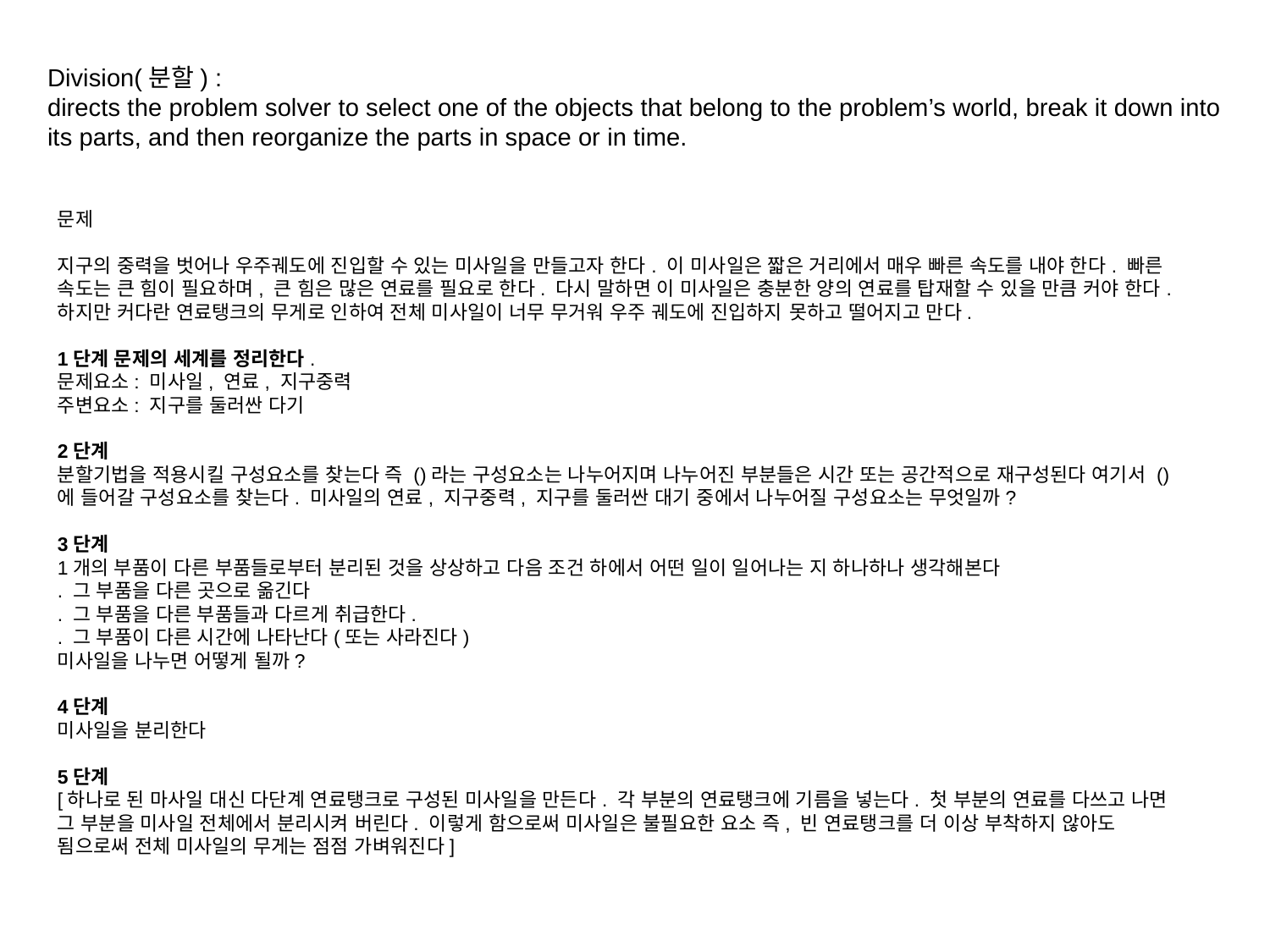

Division(분할) :
directs the problem solver to select one of the objects that belong to the problem’s world, break it down into its parts, and then reorganize the parts in space or in time.
문제
지구의 중력을 벗어나 우주궤도에 진입할 수 있는 미사일을 만들고자 한다. 이 미사일은 짧은 거리에서 매우 빠른 속도를 내야 한다. 빠른 속도는 큰 힘이 필요하며, 큰 힘은 많은 연료를 필요로 한다. 다시 말하면 이 미사일은 충분한 양의 연료를 탑재할 수 있을 만큼 커야 한다. 하지만 커다란 연료탱크의 무게로 인하여 전체 미사일이 너무 무거워 우주 궤도에 진입하지 못하고 떨어지고 만다.
1단계 문제의 세계를 정리한다.
문제요소: 미사일, 연료, 지구중력
주변요소: 지구를 둘러싼 다기
2단계
분할기법을 적용시킬 구성요소를 찾는다 즉 ()라는 구성요소는 나누어지며 나누어진 부분들은 시간 또는 공간적으로 재구성된다 여기서 ()에 들어갈 구성요소를 찾는다. 미사일의 연료, 지구중력, 지구를 둘러싼 대기 중에서 나누어질 구성요소는 무엇일까?
3단계 
1개의 부품이 다른 부품들로부터 분리된 것을 상상하고 다음 조건 하에서 어떤 일이 일어나는 지 하나하나 생각해본다
. 그 부품을 다른 곳으로 옮긴다
. 그 부품을 다른 부품들과 다르게 취급한다.
. 그 부품이 다른 시간에 나타난다(또는 사라진다)
미사일을 나누면 어떻게 될까?
4단계
미사일을 분리한다
5단계
[하나로 된 마사일 대신 다단계 연료탱크로 구성된 미사일을 만든다. 각 부분의 연료탱크에 기름을 넣는다. 첫 부분의 연료를 다쓰고 나면 그 부분을 미사일 전체에서 분리시켜 버린다. 이렇게 함으로써 미사일은 불필요한 요소 즉, 빈 연료탱크를 더 이상 부착하지 않아도 됨으로써 전체 미사일의 무게는 점점 가벼워진다]